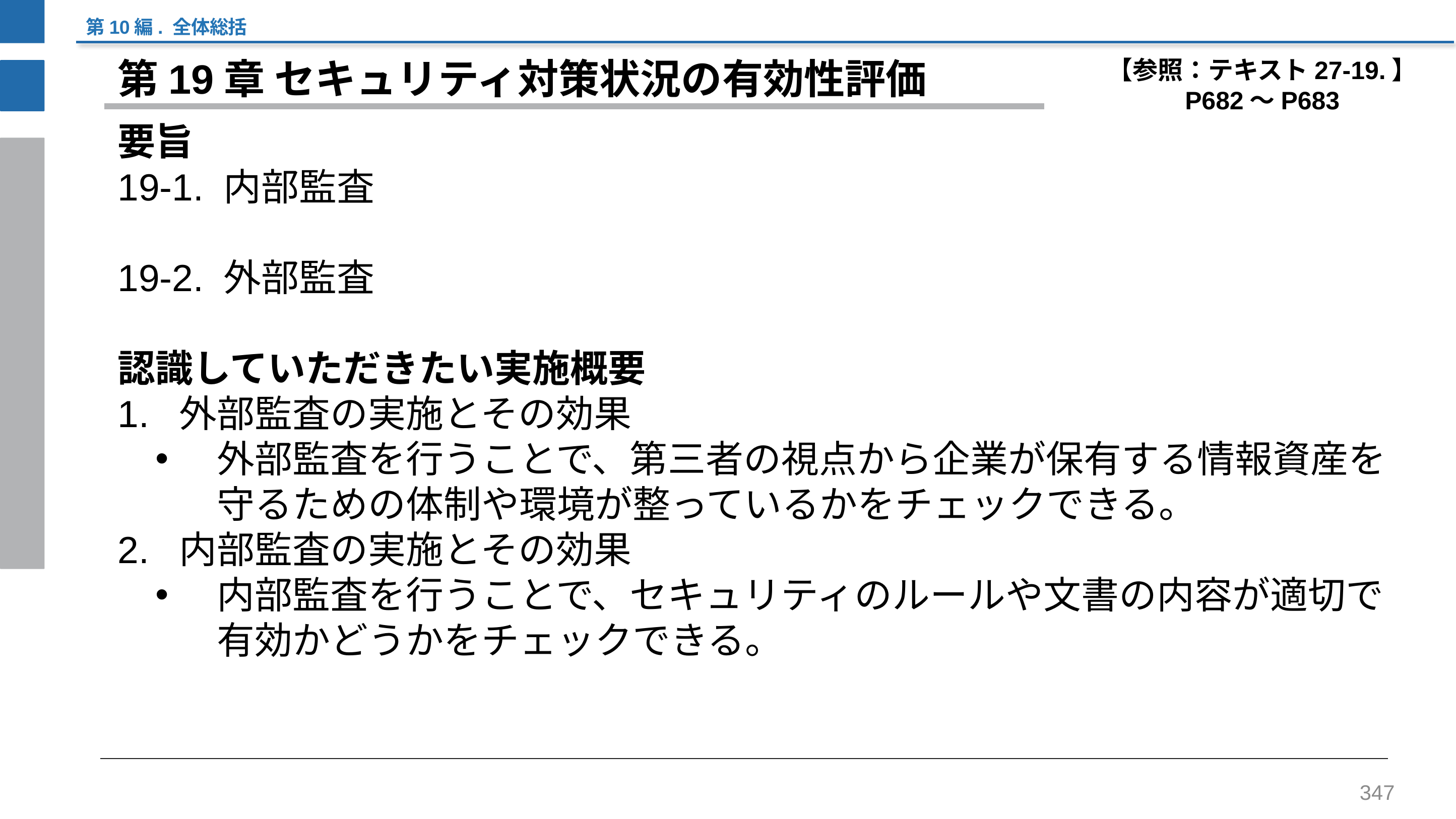

第10編. 全体総括
【参照：テキスト27-19.】
P682～P683
第19章 セキュリティ対策状況の有効性評価
要旨
19-1. 内部監査

19-2. 外部監査

認識していただきたい実施概要
外部監査の実施とその効果
外部監査を行うことで、第三者の視点から企業が保有する情報資産を守るための体制や環境が整っているかをチェックできる。
内部監査の実施とその効果
内部監査を行うことで、セキュリティのルールや文書の内容が適切で有効かどうかをチェックできる。
347